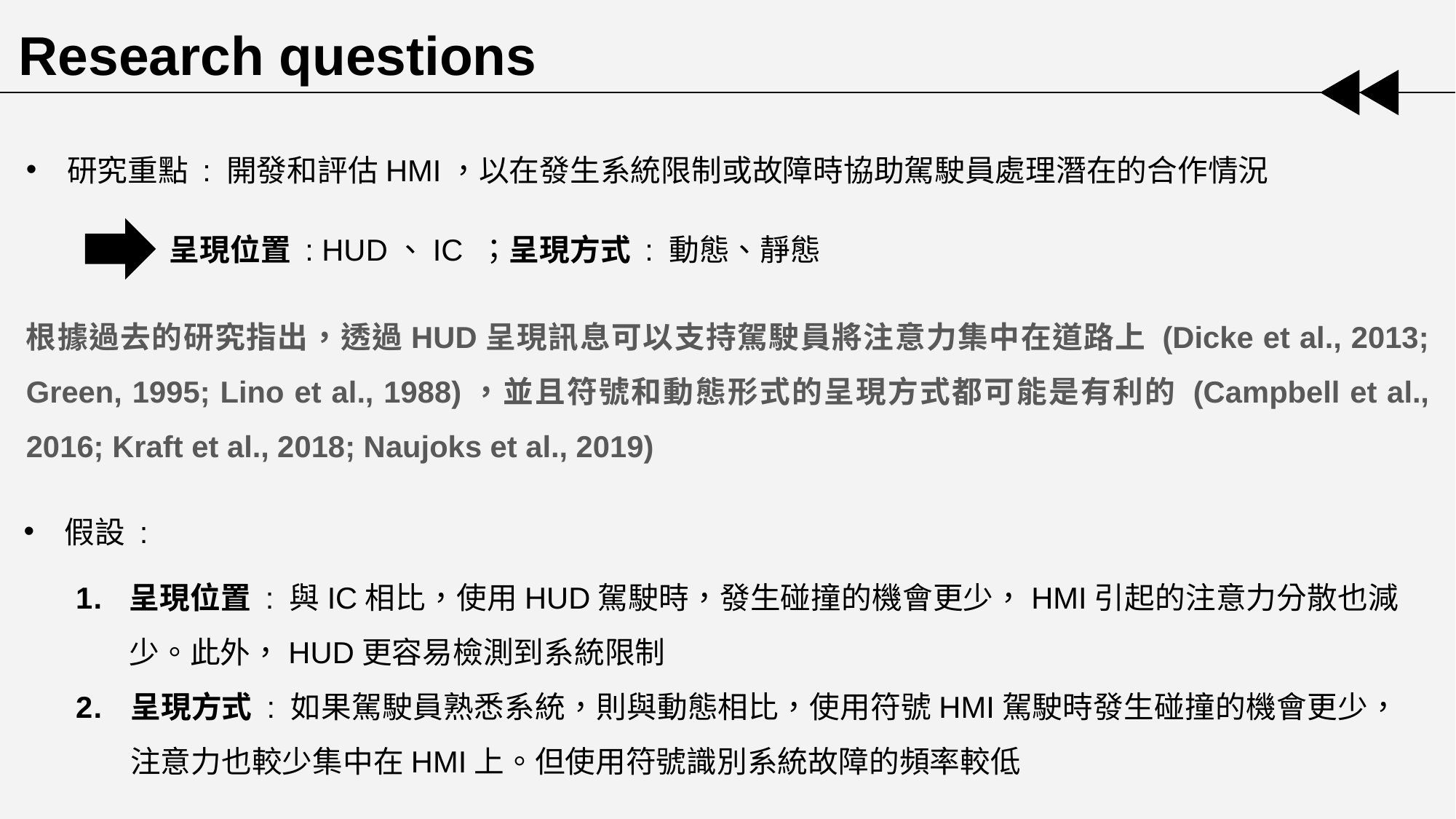

Research questions

研究重點 : 開發和評估HMI，以在發生系統限制或故障時協助駕駛員處理潛在的合作情況

呈現位置 : HUD、IC ；呈現方式 : 動態、靜態
根據過去的研究指出，透過HUD呈現訊息可以支持駕駛員將注意力集中在道路上 (Dicke et al., 2013; Green, 1995; Lino et al., 1988)，並且符號和動態形式的呈現方式都可能是有利的 (Campbell et al., 2016; Kraft et al., 2018; Naujoks et al., 2019)
假設 :
呈現位置 : 與IC相比，使用HUD駕駛時，發生碰撞的機會更少，HMI引起的注意力分散也減少。此外，HUD更容易檢測到系統限制
呈現方式 : 如果駕駛員熟悉系統，則與動態相比，使用符號HMI駕駛時發生碰撞的機會更少，注意力也較少集中在HMI上。但使用符號識別系統故障的頻率較低